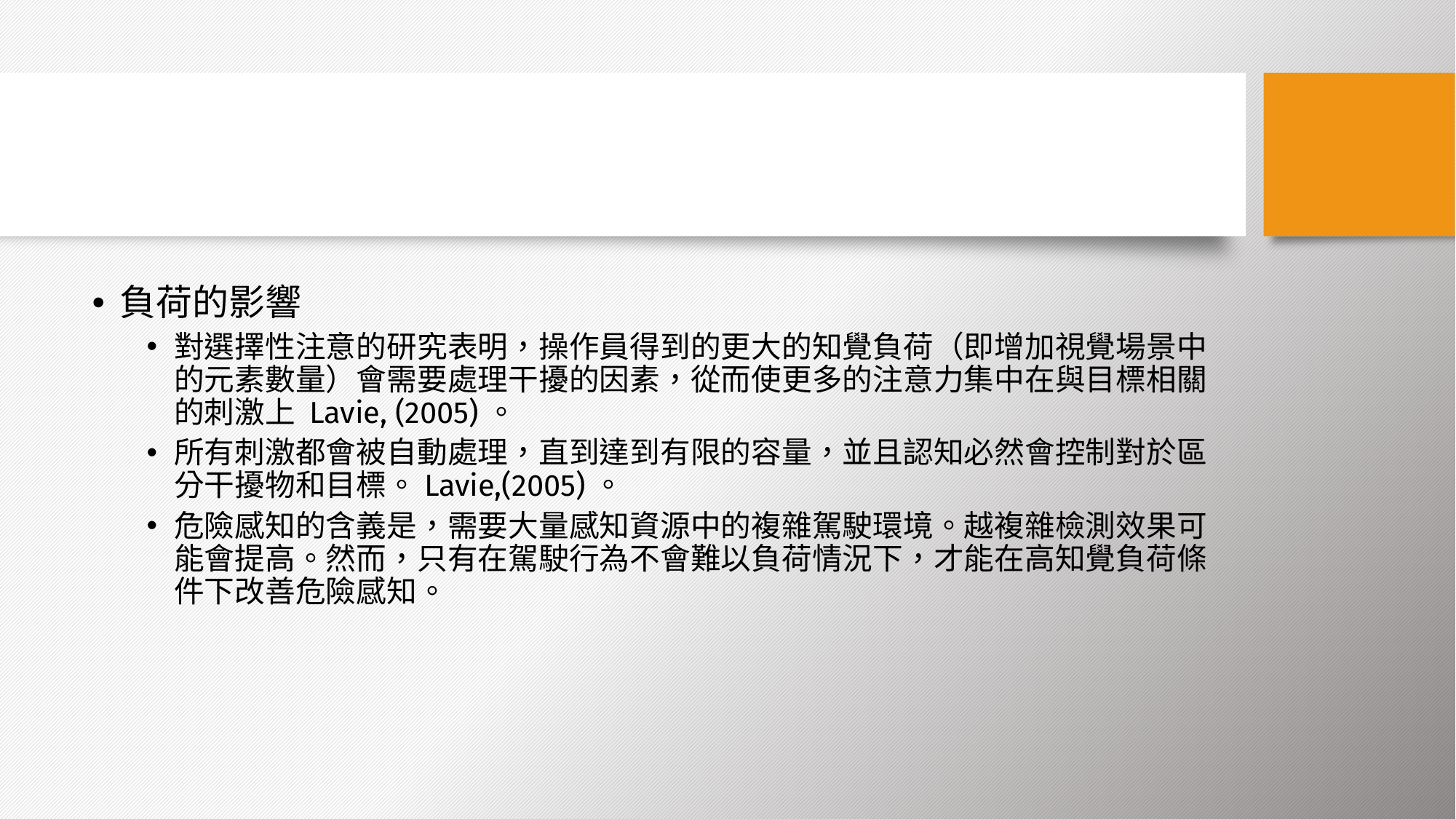

#
負荷的影響
對選擇性注意的研究表明，操作員得到的更大的知覺負荷（即增加視覺場景中的元素數量）會需要處理干擾的因素，從而使更多的注意力集中在與目標相關的刺激上 Lavie, (2005)。
所有刺激都會被自動處理，直到達到有限的容量，並且認知必然會控制對於區分干擾物和目標。Lavie,(2005)。
危險感知的含義是，需要大量感知資源中的複雜駕駛環境。越複雜檢測效果可能會提高。然而，只有在駕駛行為不會難以負荷情況下，才能在高知覺負荷條件下改善危險感知。